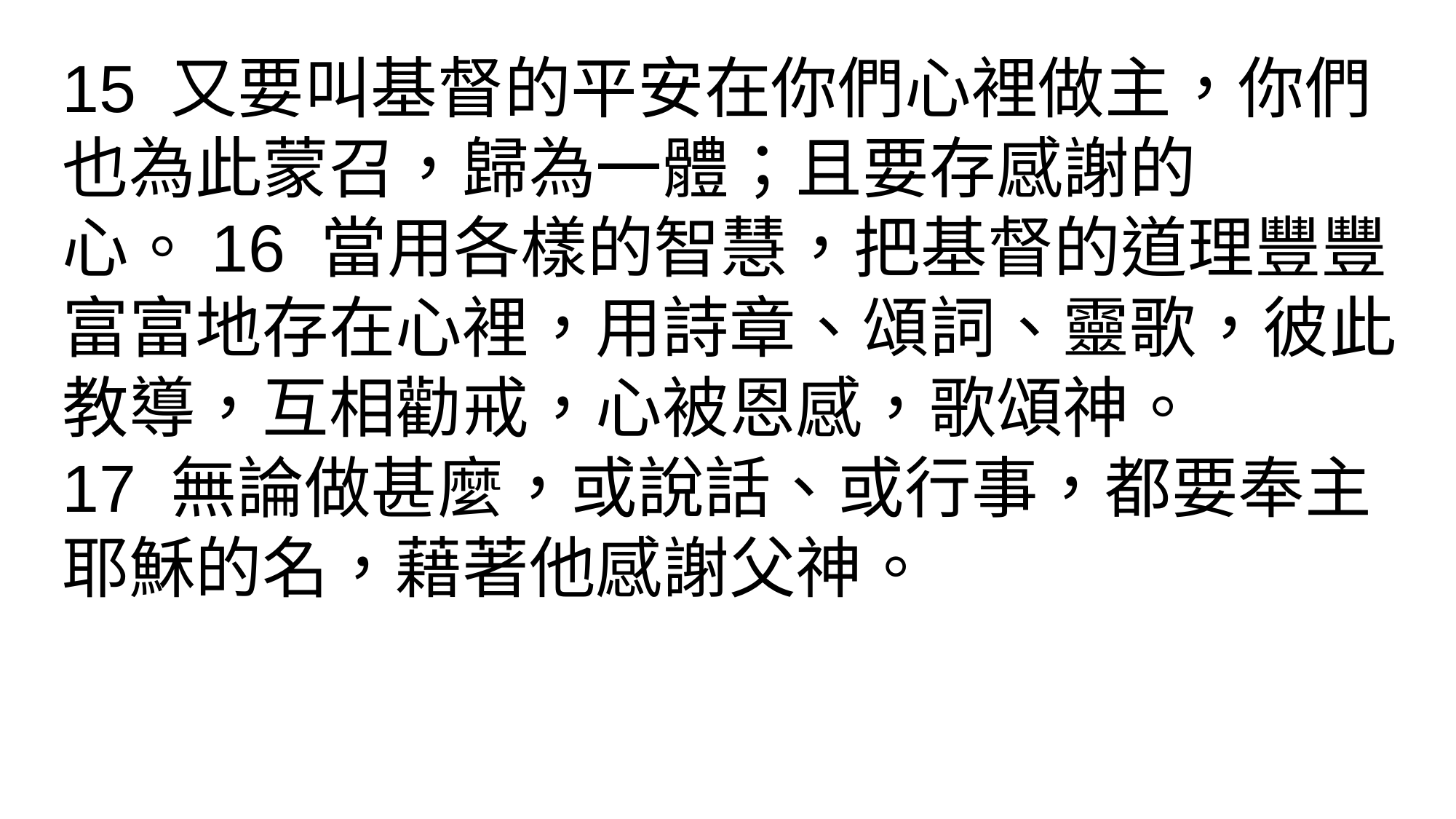

15 又要叫基督的平安在你們心裡做主，你們也為此蒙召，歸為一體；且要存感謝的心。16 當用各樣的智慧，把基督的道理豐豐富富地存在心裡，用詩章、頌詞、靈歌，彼此教導，互相勸戒，心被恩感，歌頌神。
17 無論做甚麼，或說話、或行事，都要奉主耶穌的名，藉著他感謝父神。